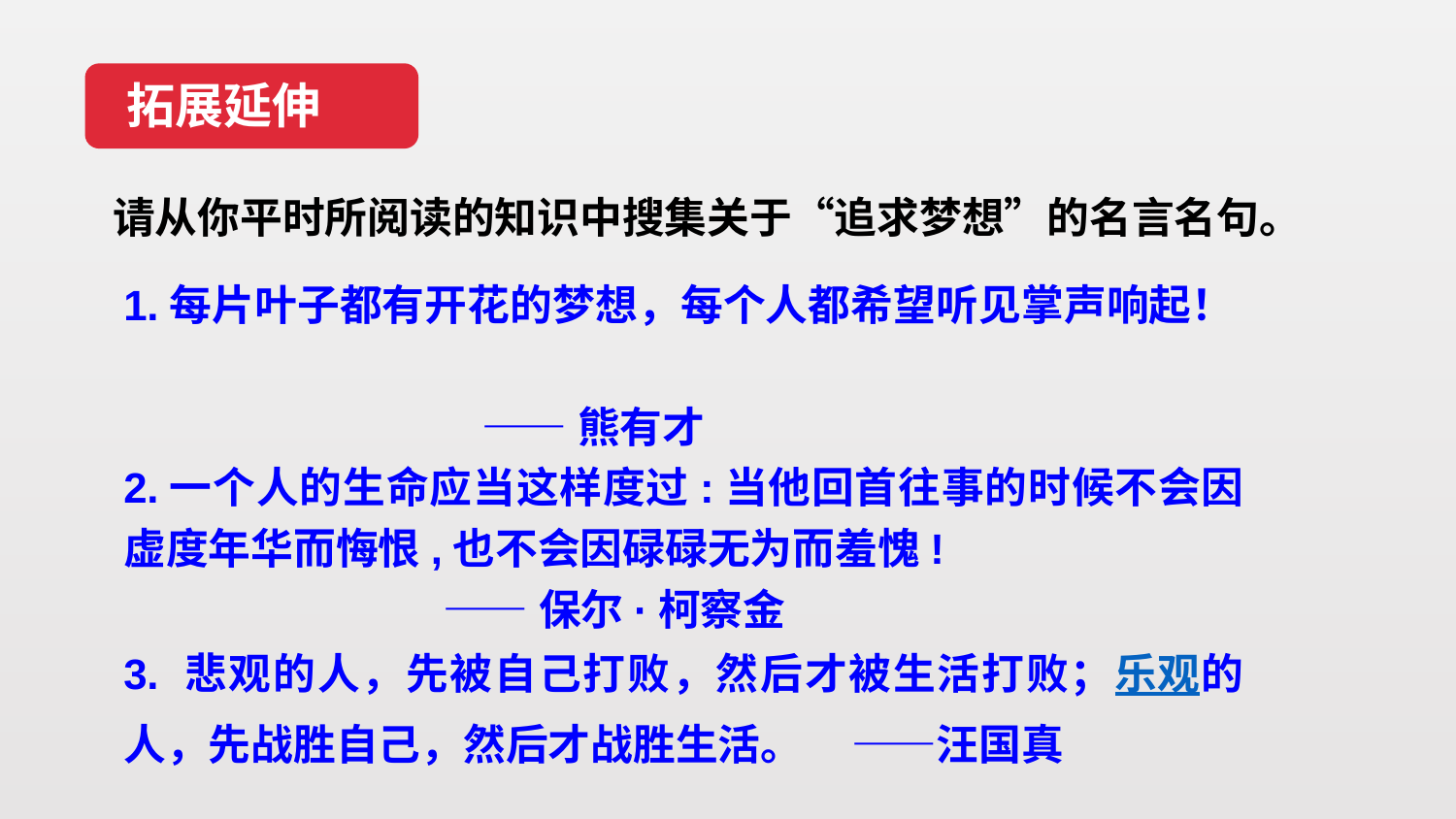

拓展延伸
请从你平时所阅读的知识中搜集关于“追求梦想”的名言名句。
1.每片叶子都有开花的梦想，每个人都希望听见掌声响起！
                                     ——熊有才
2.一个人的生命应当这样度过:当他回首往事的时候不会因虚度年华而悔恨,也不会因碌碌无为而羞愧!
                                 ——保尔·柯察金
3. 悲观的人，先被自己打败，然后才被生活打败；乐观的人，先战胜自己，然后才战胜生活。     ——汪国真